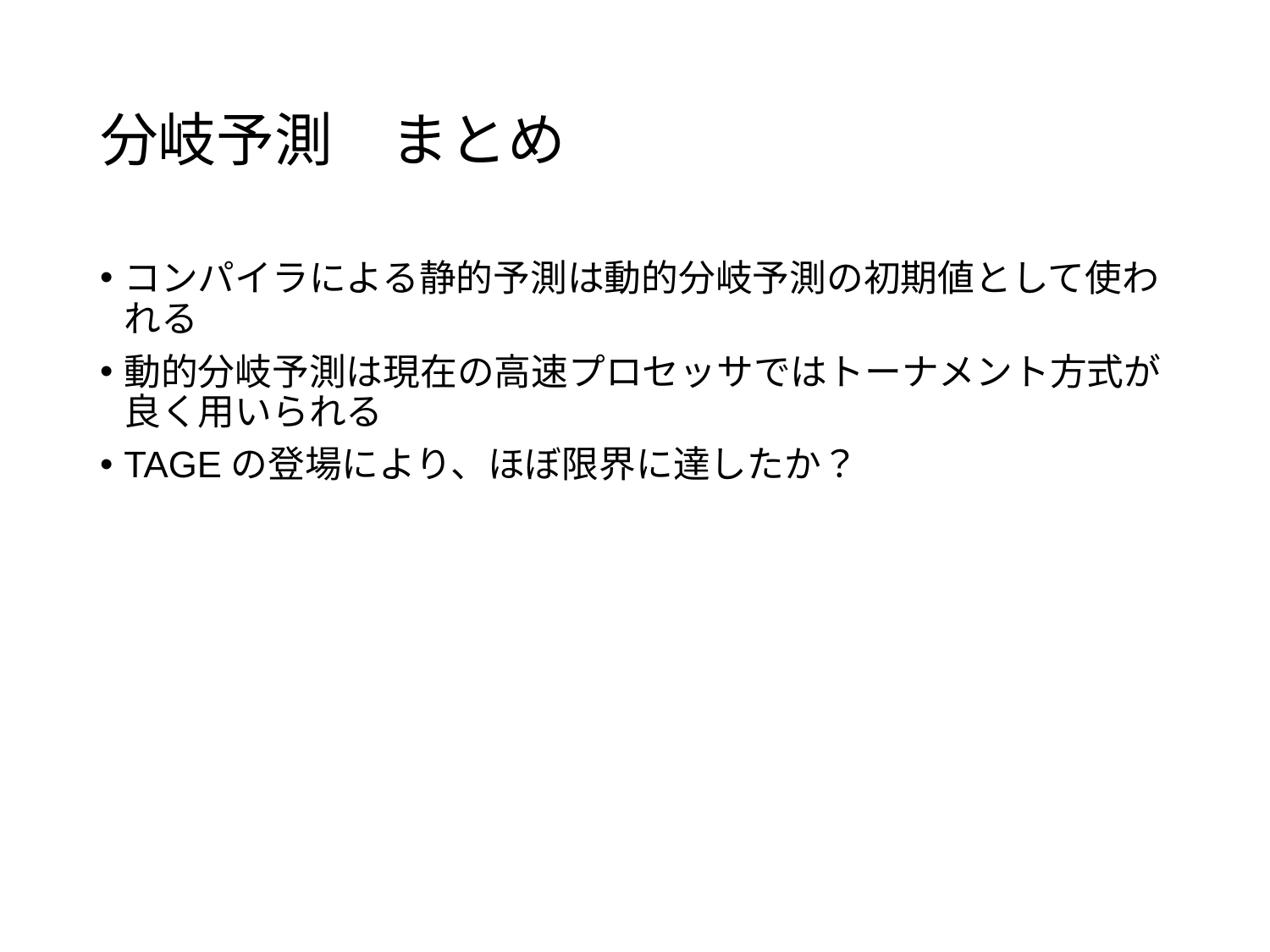

# 分岐予測　まとめ
コンパイラによる静的予測は動的分岐予測の初期値として使われる
動的分岐予測は現在の高速プロセッサではトーナメント方式が良く用いられる
TAGEの登場により、ほぼ限界に達したか？